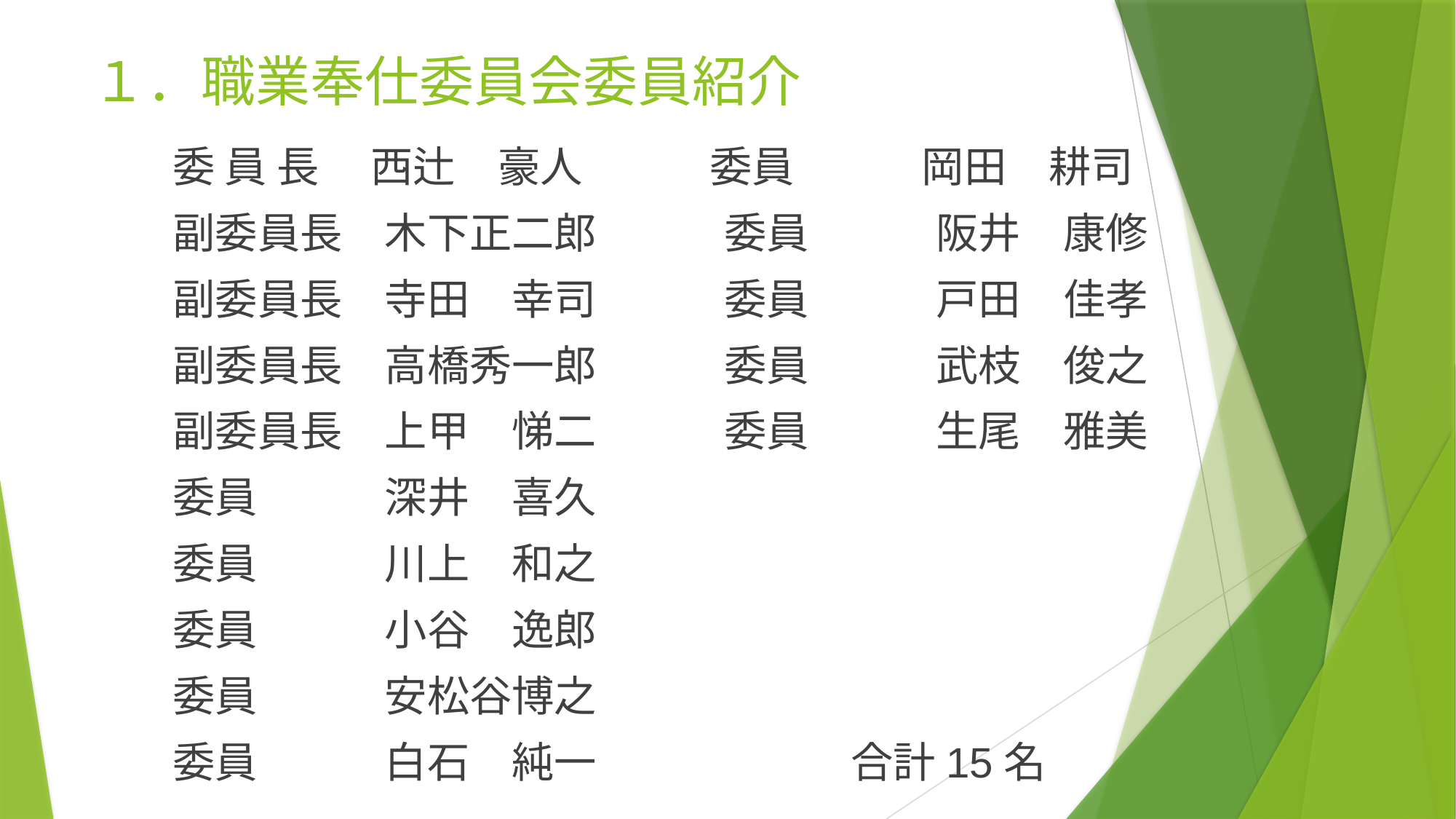

# １．職業奉仕委員会委員紹介
委 員 長　 西辻　豪人　　　委員　　　岡田　耕司
副委員長　木下正二郎　　　委員　　　阪井　康修
副委員長　寺田　幸司　　　委員　　　戸田　佳孝
副委員長　高橋秀一郎　　　委員　　　武枝　俊之
副委員長　上甲　悌二　　　委員　　　生尾　雅美
委員　　　深井　喜久
委員　　　川上　和之
委員　　　小谷　逸郎
委員　　　安松谷博之
委員　　　白石　純一　　　　　　合計15名